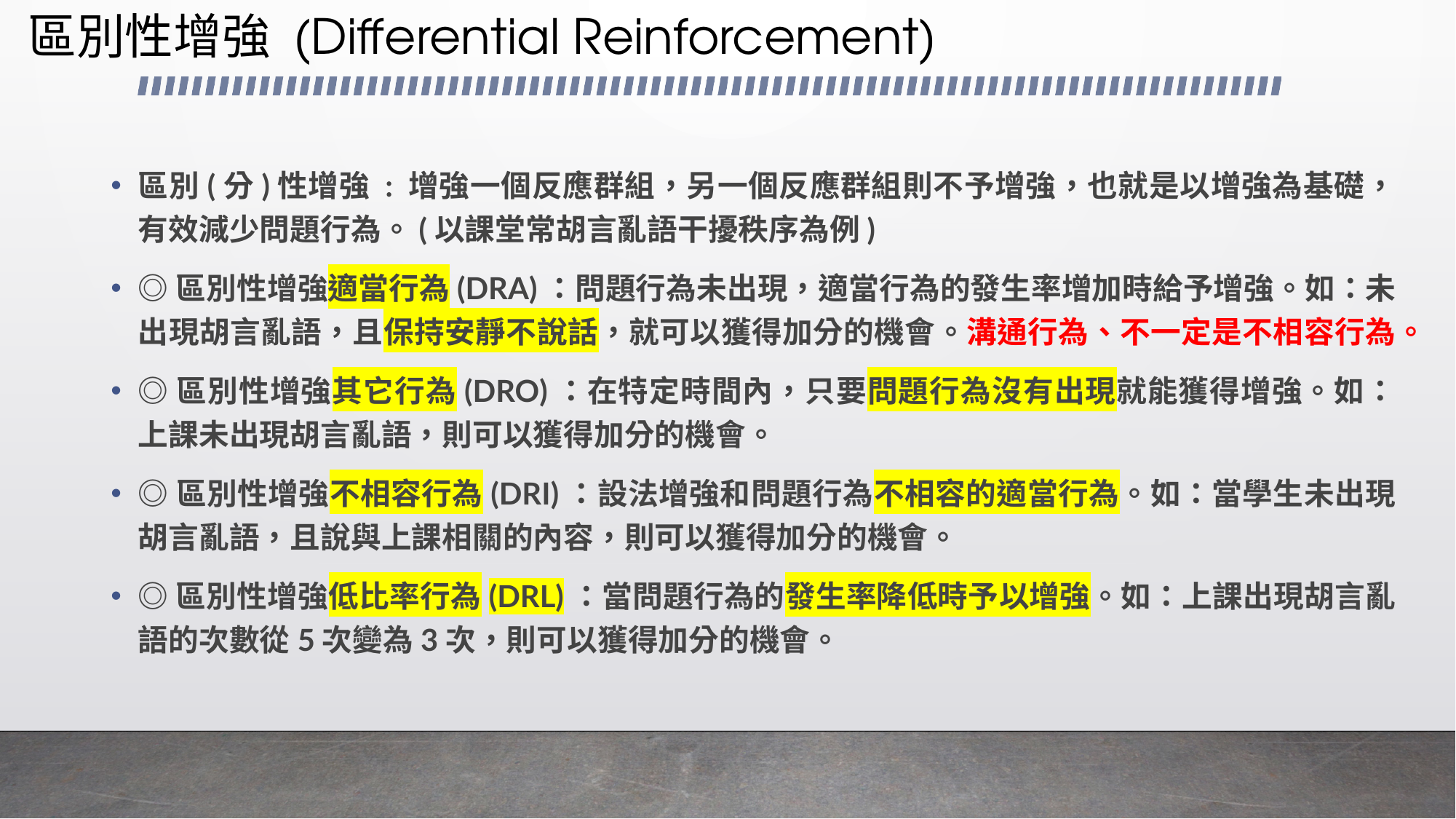

# 區別性增強 (Differential Reinforcement)
區別(分)性增強 : 增強一個反應群組，另一個反應群組則不予增強，也就是以增強為基礎，有效減少問題行為。(以課堂常胡言亂語干擾秩序為例)
◎區別性增強適當行為(DRA)：問題行為未出現，適當行為的發生率增加時給予增強。如：未出現胡言亂語，且保持安靜不說話，就可以獲得加分的機會。溝通行為、不一定是不相容行為。
◎區別性增強其它行為(DRO)：在特定時間內，只要問題行為沒有出現就能獲得增強。如：上課未出現胡言亂語，則可以獲得加分的機會。
◎區別性增強不相容行為(DRI)：設法增強和問題行為不相容的適當行為。如：當學生未出現胡言亂語，且說與上課相關的內容，則可以獲得加分的機會。
◎區別性增強低比率行為(DRL)：當問題行為的發生率降低時予以增強。如：上課出現胡言亂語的次數從5次變為3次，則可以獲得加分的機會。